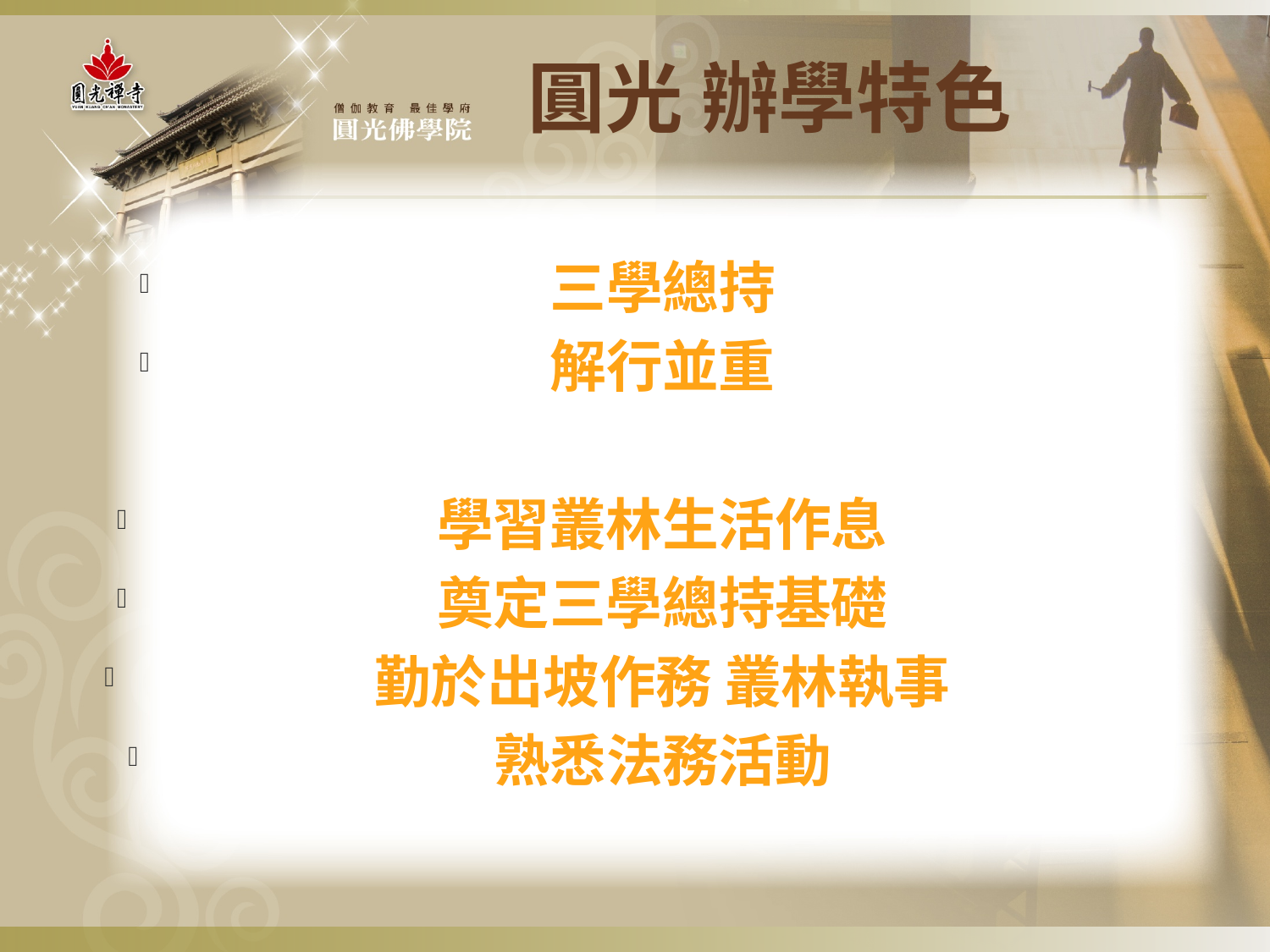

# 圓光 辦學特色
三學總持
解行並重

學習叢林生活作息
奠定三學總持基礎
勤於出坡作務 叢林執事
熟悉法務活動